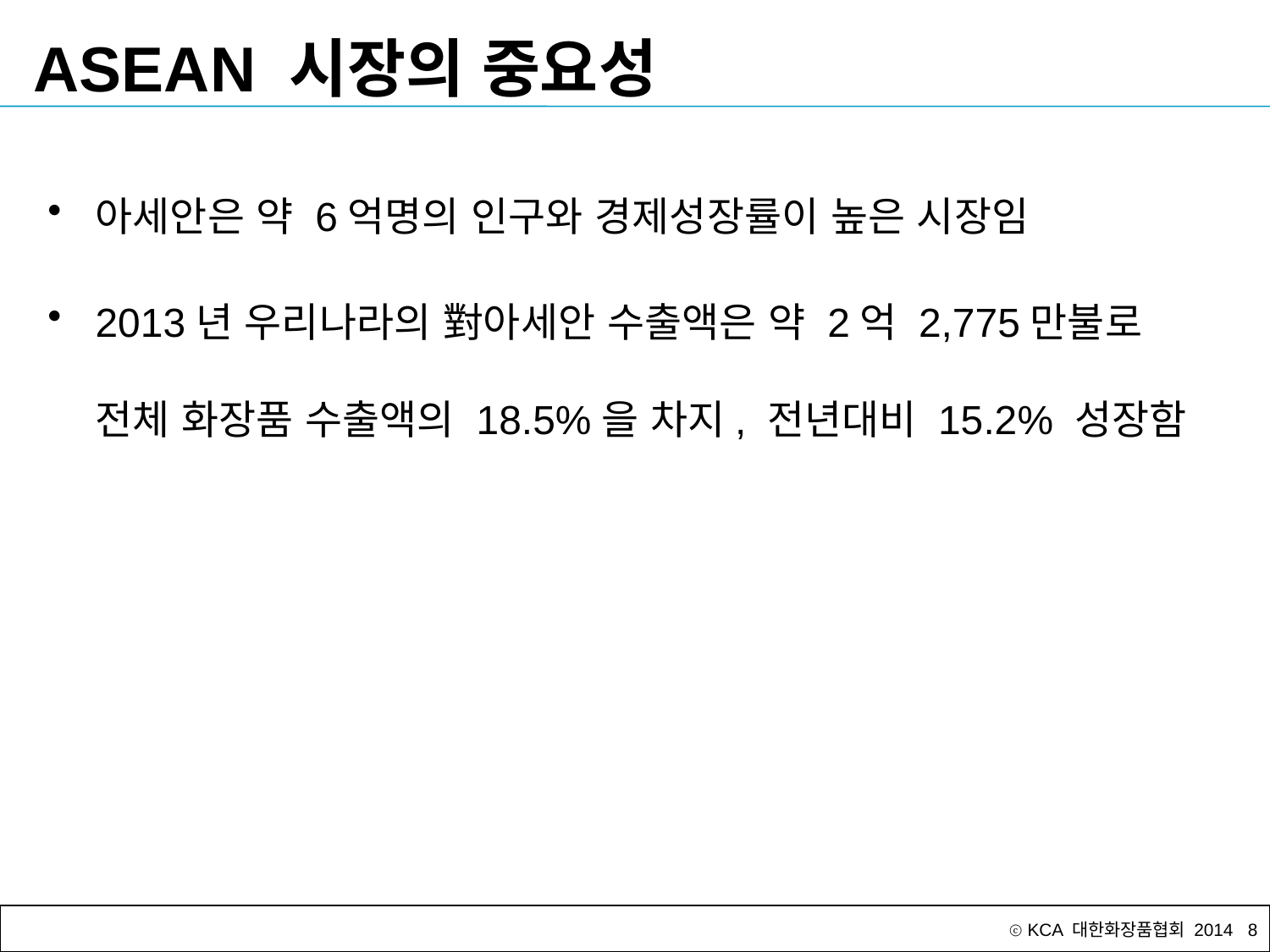

# ASEAN 시장의 중요성
아세안은 약 6억명의 인구와 경제성장률이 높은 시장임
2013년 우리나라의 對아세안 수출액은 약 2억 2,775만불로 전체 화장품 수출액의 18.5%을 차지, 전년대비 15.2% 성장함